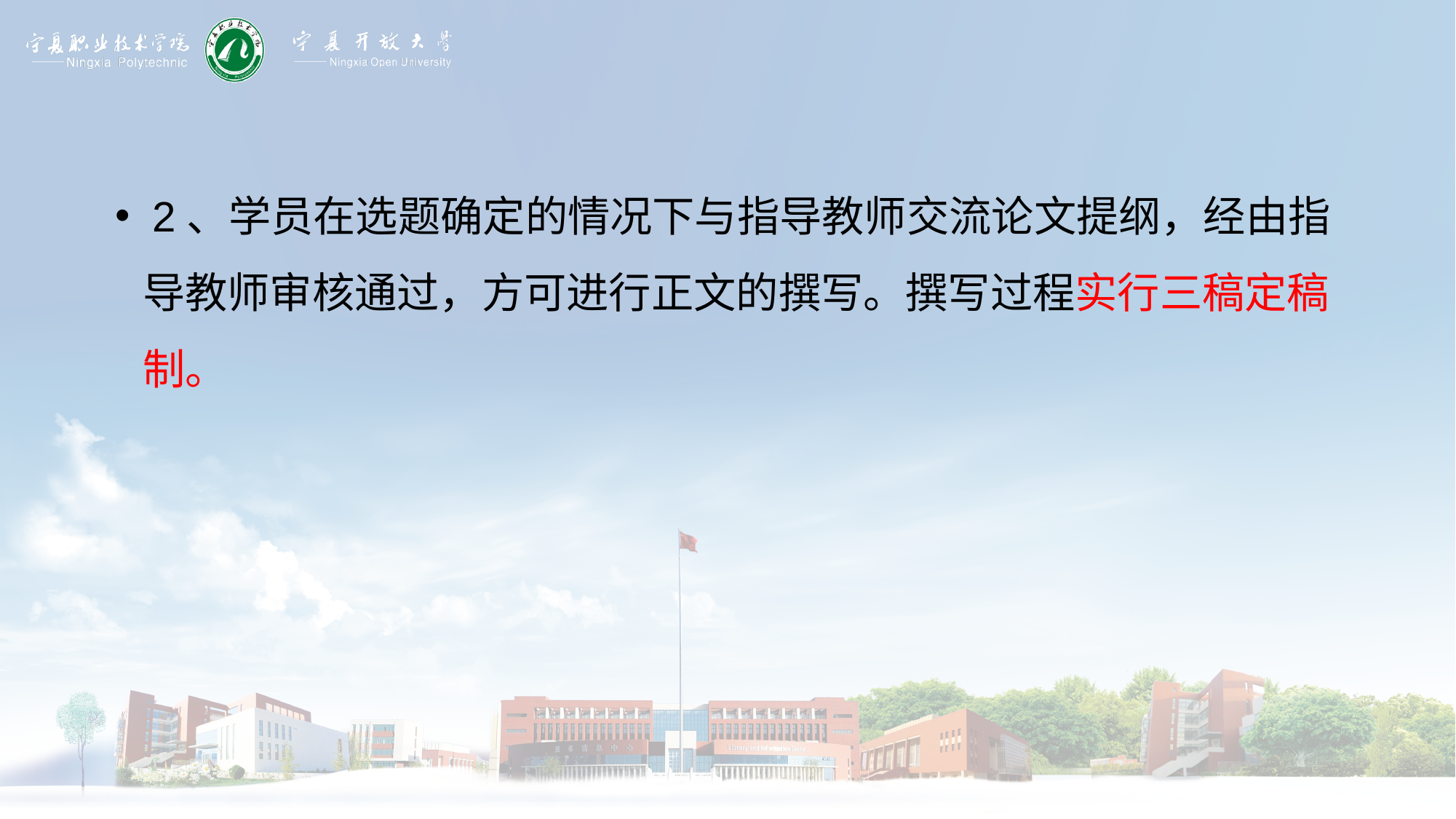

2、学员在选题确定的情况下与指导教师交流论文提纲，经由指导教师审核通过，方可进行正文的撰写。撰写过程实行三稿定稿制。